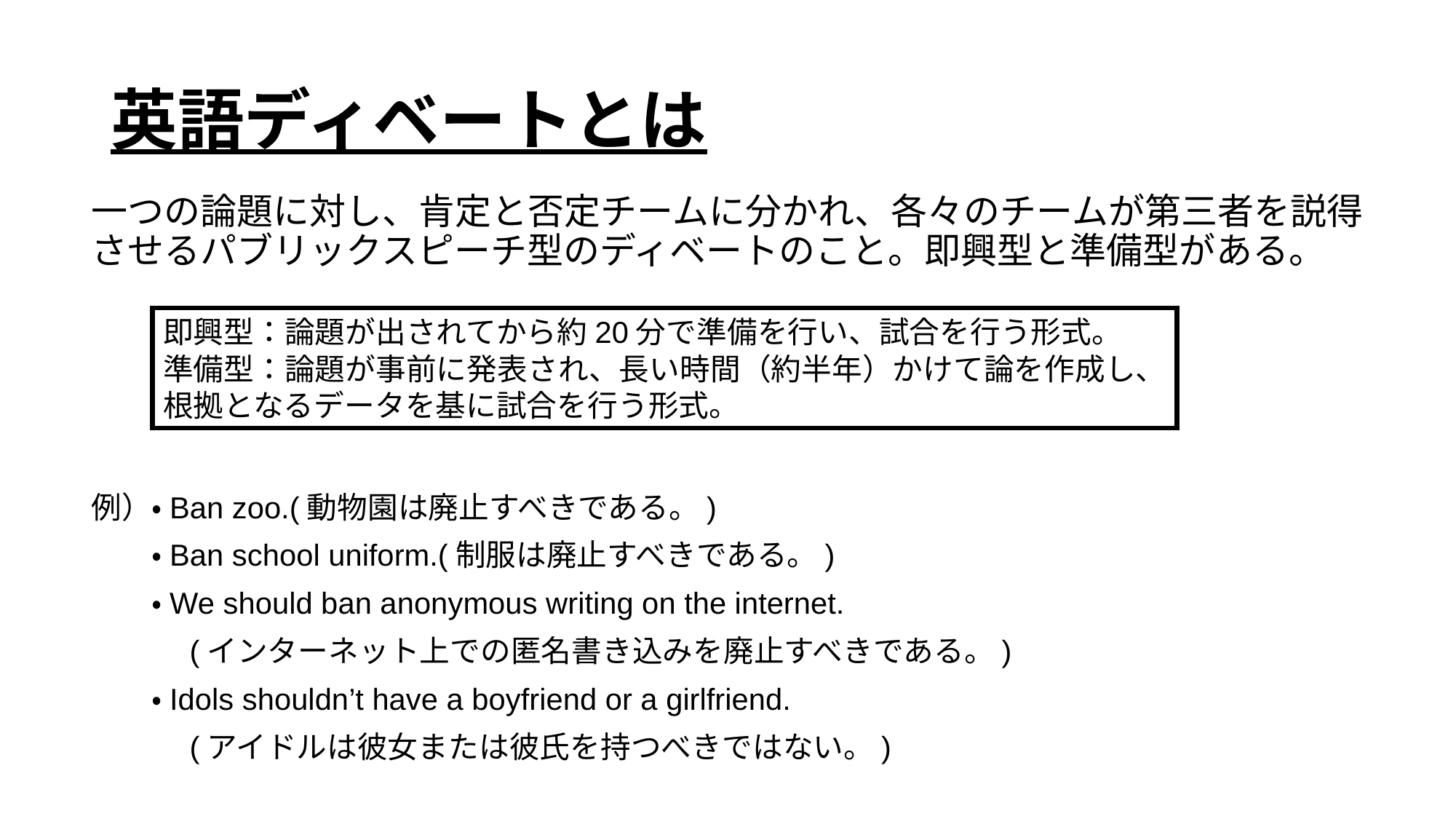

# 英語ディベートとは
一つの論題に対し、肯定と否定チームに分かれ、各々のチームが第三者を説得させるパブリックスピーチ型のディベートのこと。即興型と準備型がある。

例）・Ban zoo.(動物園は廃止すべきである。)
　　・Ban school uniform.(制服は廃止すべきである。)
　　・We should ban anonymous writing on the internet.
　　　(インターネット上での匿名書き込みを廃止すべきである。)
　　・Idols shouldn’t have a boyfriend or a girlfriend.
　　　(アイドルは彼女または彼氏を持つべきではない。)
即興型：論題が出されてから約20分で準備を行い、試合を行う形式。
準備型：論題が事前に発表され、長い時間（約半年）かけて論を作成し、
根拠となるデータを基に試合を行う形式。